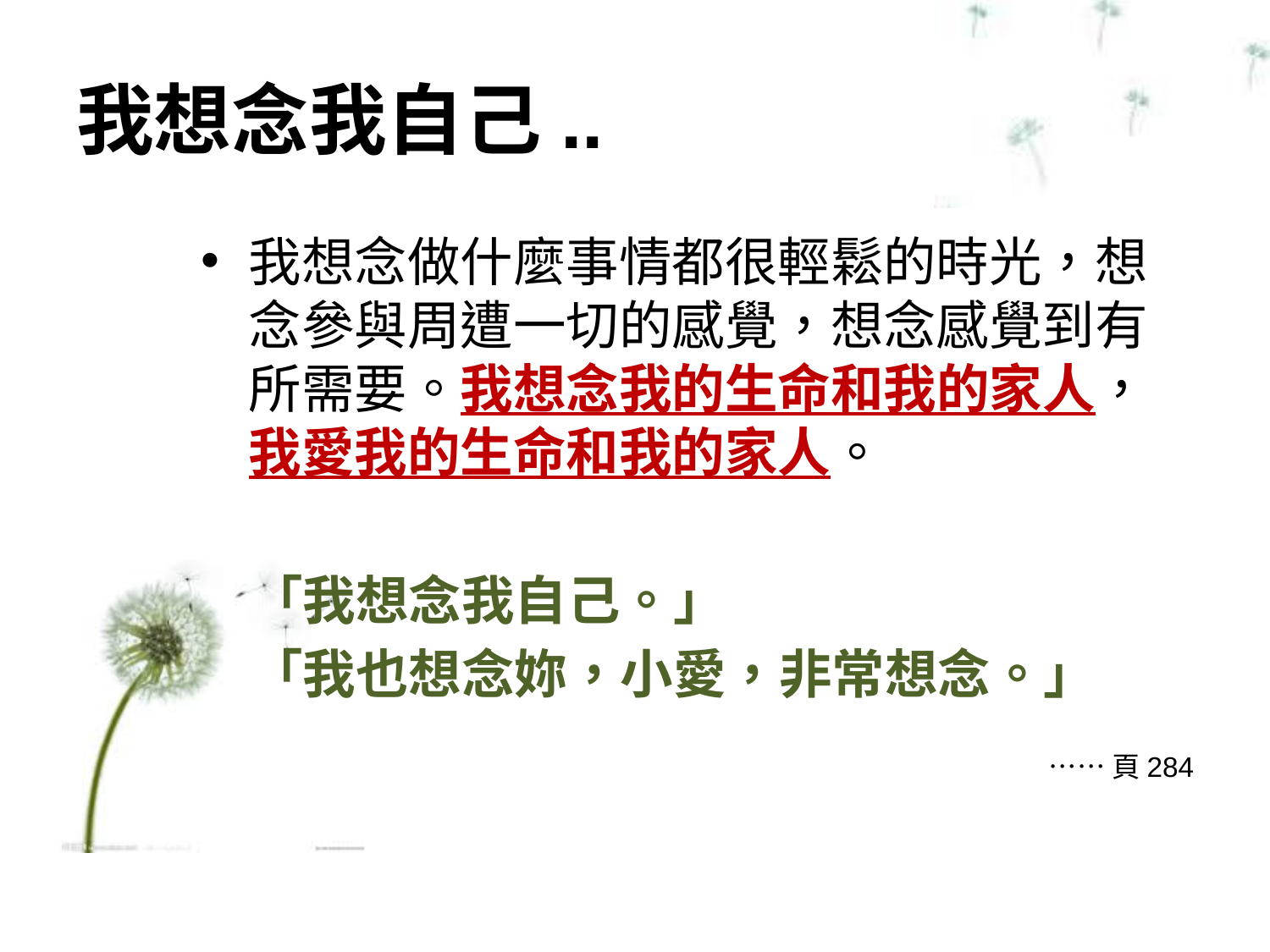

# 我想念我自己..
我想念做什麼事情都很輕鬆的時光，想念參與周遭一切的感覺，想念感覺到有所需要。我想念我的生命和我的家人，我愛我的生命和我的家人。

   「我想念我自己。」
   「我也想念妳，小愛，非常想念。」

……頁284